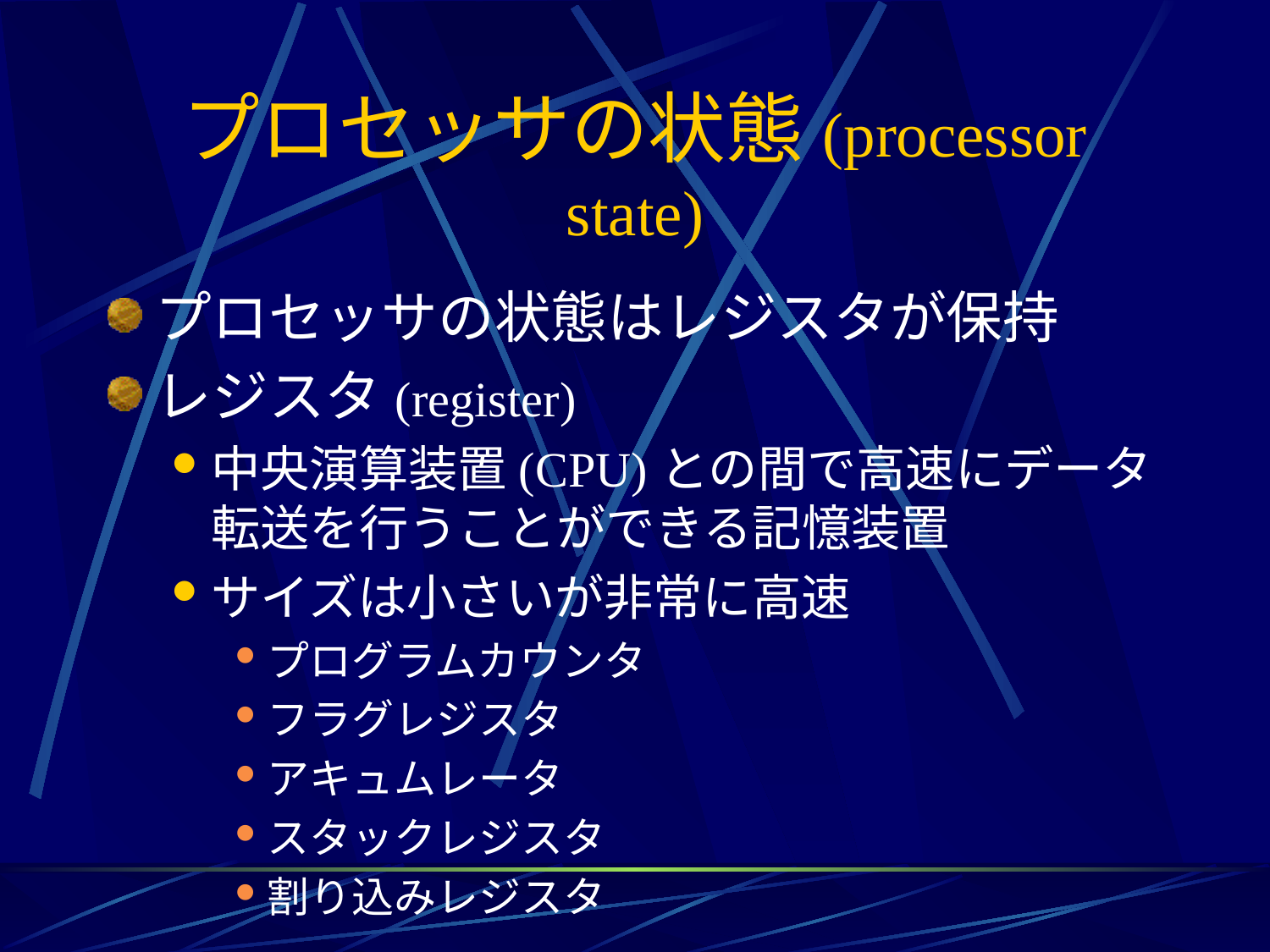

# プロセッサの状態(processor state)
プロセッサの状態はレジスタが保持
レジスタ(register)
中央演算装置(CPU)との間で高速にデータ転送を行うことができる記憶装置
サイズは小さいが非常に高速
プログラムカウンタ
フラグレジスタ
アキュムレータ
スタックレジスタ
割り込みレジスタ